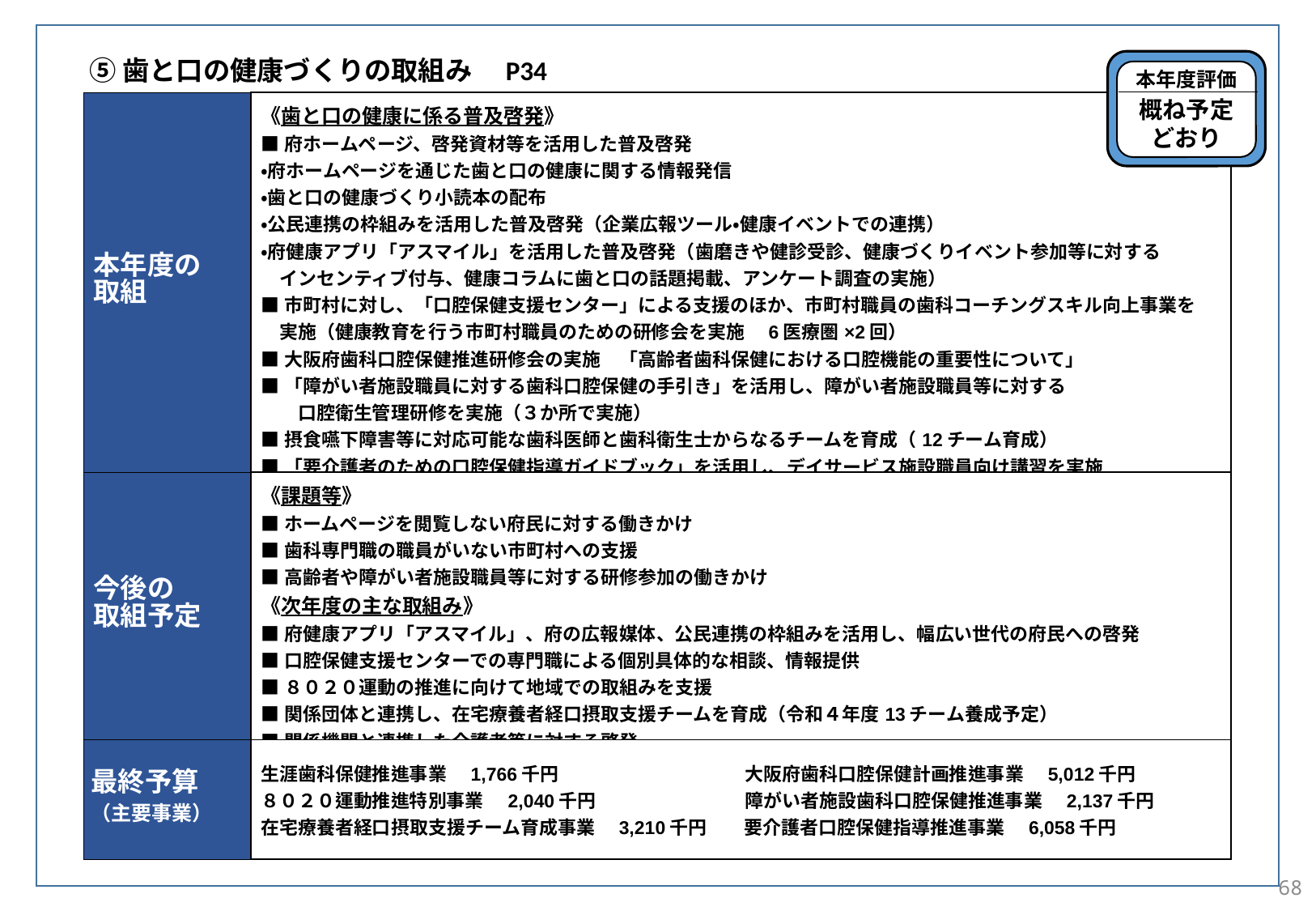

⑤歯と口の健康づくりの取組み　P34

本年度評価

概ね予定
どおり
| 本年度の 取組 | 《歯と口の健康に係る普及啓発》 ■府ホームページ、啓発資材等を活用した普及啓発 ・府ホームページを通じた歯と口の健康に関する情報発信 ・歯と口の健康づくり小読本の配布 ・公民連携の枠組みを活用した普及啓発（企業広報ツール・健康イベントでの連携） ・府健康アプリ「アスマイル」を活用した普及啓発（歯磨きや健診受診、健康づくりイベント参加等に対する 　インセンティブ付与、健康コラムに歯と口の話題掲載、アンケート調査の実施） ■市町村に対し、「口腔保健支援センター」による支援のほか、市町村職員の歯科コーチングスキル向上事業を 　実施（健康教育を行う市町村職員のための研修会を実施　6医療圏×2回） ■大阪府歯科口腔保健推進研修会の実施　「高齢者歯科保健における口腔機能の重要性について」 ■「障がい者施設職員に対する歯科口腔保健の手引き」を活用し、障がい者施設職員等に対する 　　口腔衛生管理研修を実施（３か所で実施） ■摂食嚥下障害等に対応可能な歯科医師と歯科衛生士からなるチームを育成（12チーム育成） ■「要介護者のための口腔保健指導ガイドブック」を活用し、デイサービス施設職員向け講習を実施 　 （19地域で実施見込み） |
| --- | --- |
| 今後の 取組予定 | 《課題等》 ■ホームページを閲覧しない府民に対する働きかけ ■歯科専門職の職員がいない市町村への支援 ■高齢者や障がい者施設職員等に対する研修参加の働きかけ 《次年度の主な取組み》 ■府健康アプリ「アスマイル」、府の広報媒体、公民連携の枠組みを活用し、幅広い世代の府民への啓発 ■口腔保健支援センターでの専門職による個別具体的な相談、情報提供 ■８０２０運動の推進に向けて地域での取組みを支援 ■関係団体と連携し、在宅療養者経口摂取支援チームを育成（令和４年度13チーム養成予定） ■関係機関と連携した介護者等に対する啓発 |
| 最終予算 （主要事業） | 生涯歯科保健推進事業　1,766千円　　　　　　　　　　大阪府歯科口腔保健計画推進事業　5,012千円 ８０２０運動推進特別事業　2,040千円　　　　　　　　障がい者施設歯科口腔保健推進事業　2,137千円 在宅療養者経口摂取支援チーム育成事業　3,210千円　　要介護者口腔保健指導推進事業　6,058千円 |
概ね予定どおり
概ね予定どおり
68